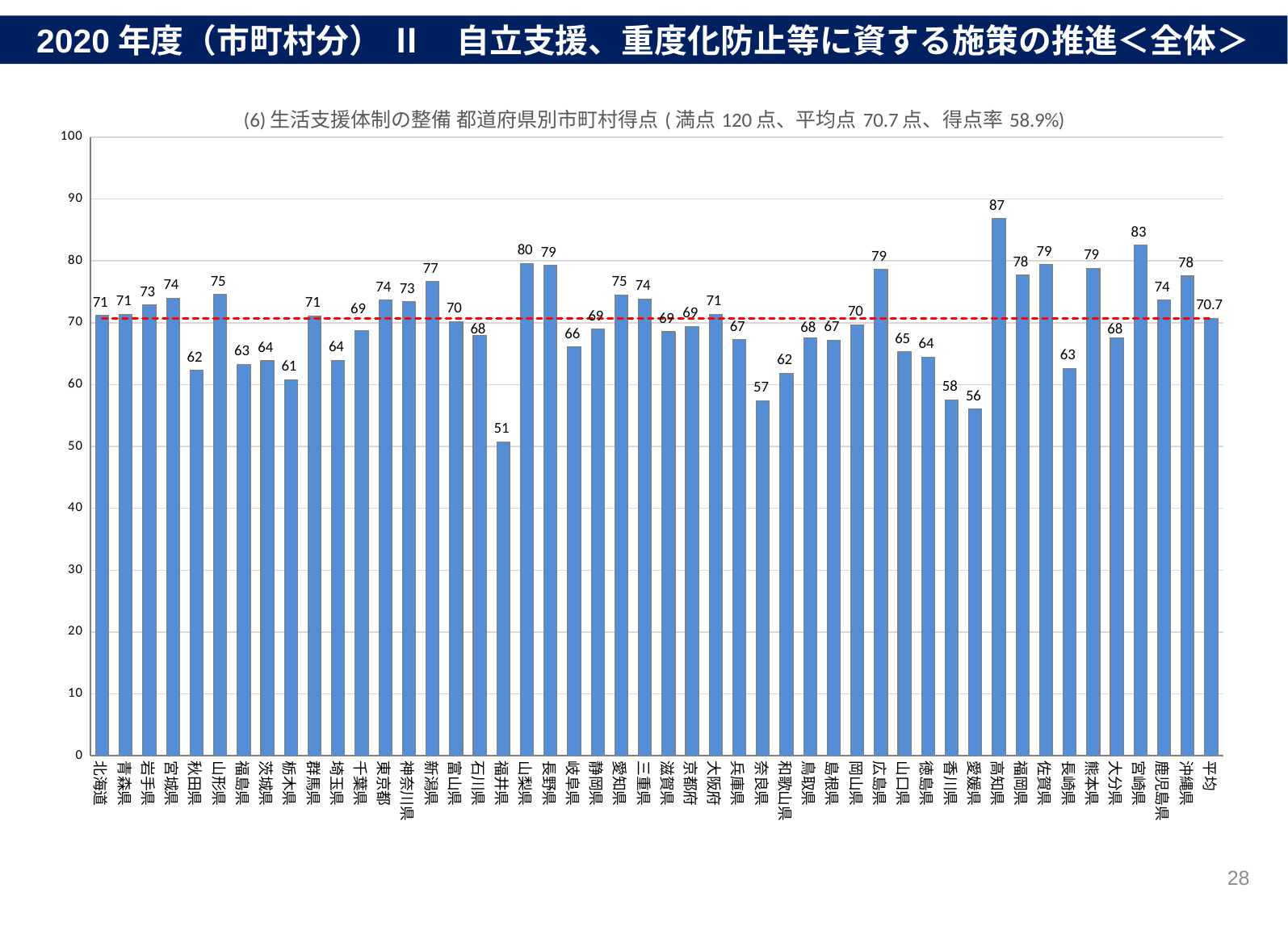

2020年度（市町村分） Ⅱ　自立支援、重度化防止等に資する施策の推進＜全体＞

### Chart: (6)生活支援体制の整備 都道府県別市町村得点(満点120点、平均点70.7点、得点率58.9%)

| Category | 合計 | 平均 |
|---|---|---|
| 北海道 | 71.18435754189944 | 70.69730040206778 |
| 青森県 | 71.325 | 70.69730040206778 |
| 岩手県 | 72.84848484848484 | 70.69730040206778 |
| 宮城県 | 74.0 | 70.69730040206778 |
| 秋田県 | 62.32 | 70.69730040206778 |
| 山形県 | 74.57142857142857 | 70.69730040206778 |
| 福島県 | 63.25423728813559 | 70.69730040206778 |
| 茨城県 | 63.84090909090909 | 70.69730040206778 |
| 栃木県 | 60.8 | 70.69730040206778 |
| 群馬県 | 71.11428571428571 | 70.69730040206778 |
| 埼玉県 | 63.92063492063492 | 70.69730040206778 |
| 千葉県 | 68.77777777777777 | 70.69730040206778 |
| 東京都 | 73.66129032258064 | 70.69730040206778 |
| 神奈川県 | 73.39393939393939 | 70.69730040206778 |
| 新潟県 | 76.63333333333334 | 70.69730040206778 |
| 富山県 | 70.2 | 70.69730040206778 |
| 石川県 | 67.94736842105263 | 70.69730040206778 |
| 福井県 | 50.76470588235294 | 70.69730040206778 |
| 山梨県 | 79.5925925925926 | 70.69730040206778 |
| 長野県 | 79.24675324675324 | 70.69730040206778 |
| 岐阜県 | 66.0952380952381 | 70.69730040206778 |
| 静岡県 | 68.97142857142858 | 70.69730040206778 |
| 愛知県 | 74.5 | 70.69730040206778 |
| 三重県 | 73.82758620689656 | 70.69730040206778 |
| 滋賀県 | 68.52631578947368 | 70.69730040206778 |
| 京都府 | 69.38461538461539 | 70.69730040206778 |
| 大阪府 | 71.32558139534883 | 70.69730040206778 |
| 兵庫県 | 67.26829268292683 | 70.69730040206778 |
| 奈良県 | 57.43589743589744 | 70.69730040206778 |
| 和歌山県 | 61.86666666666667 | 70.69730040206778 |
| 鳥取県 | 67.57894736842105 | 70.69730040206778 |
| 島根県 | 67.21052631578948 | 70.69730040206778 |
| 岡山県 | 69.66666666666667 | 70.69730040206778 |
| 広島県 | 78.6086956521739 | 70.69730040206778 |
| 山口県 | 65.3157894736842 | 70.69730040206778 |
| 徳島県 | 64.45833333333333 | 70.69730040206778 |
| 香川県 | 57.529411764705884 | 70.69730040206778 |
| 愛媛県 | 56.05 | 70.69730040206778 |
| 高知県 | 86.8529411764706 | 70.69730040206778 |
| 福岡県 | 77.66666666666667 | 70.69730040206778 |
| 佐賀県 | 79.4 | 70.69730040206778 |
| 長崎県 | 62.61904761904762 | 70.69730040206778 |
| 熊本県 | 78.82222222222222 | 70.69730040206778 |
| 大分県 | 67.61111111111111 | 70.69730040206778 |
| 宮崎県 | 82.5 | 70.69730040206778 |
| 鹿児島県 | 73.67441860465117 | 70.69730040206778 |
| 沖縄県 | 77.53658536585365 | 70.69730040206778 |
| 平均 | 70.69730040206778 | 70.69730040206778 |
28